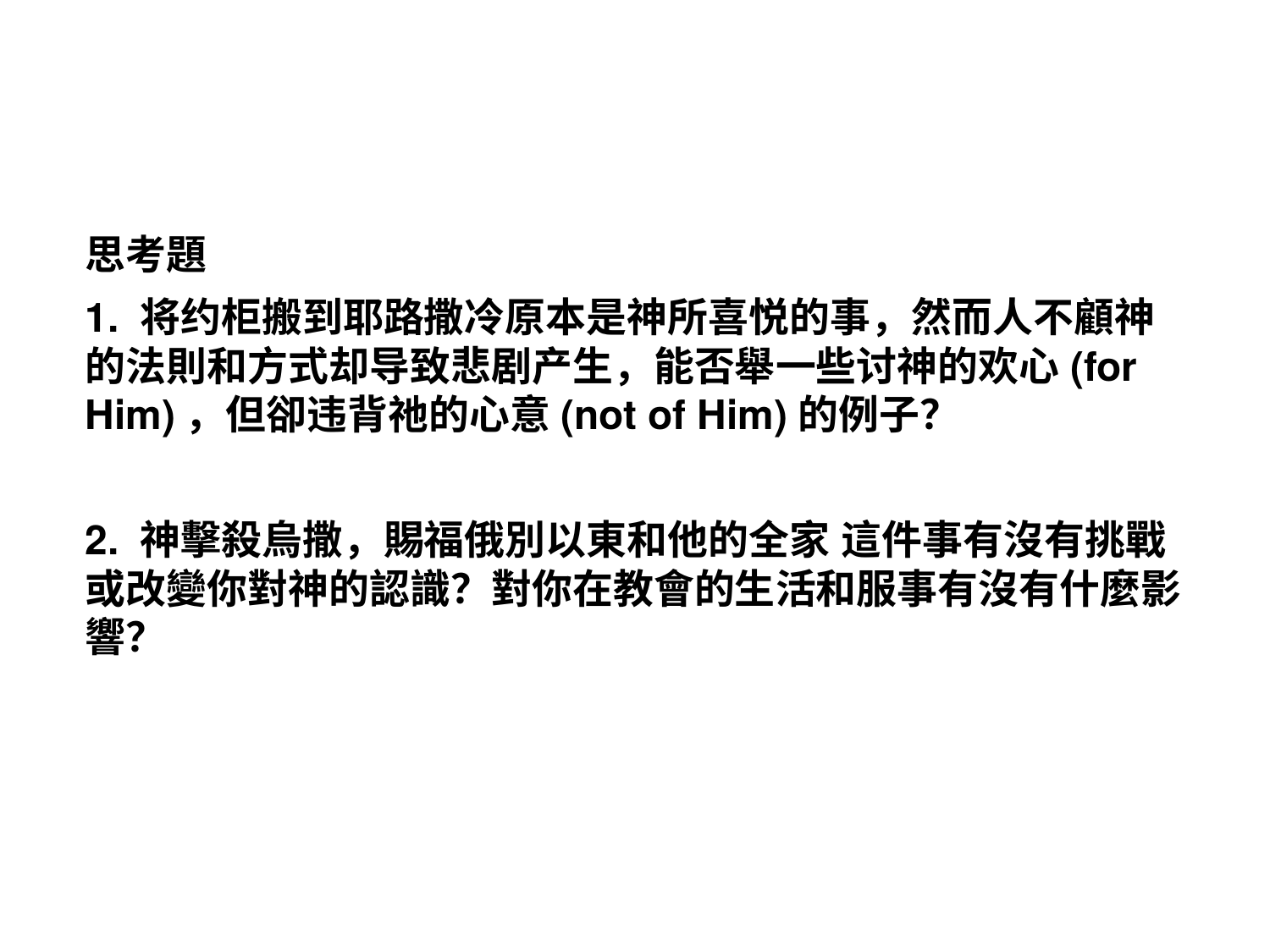

思考題
1. 将约柜搬到耶路撒冷原本是神所喜悦的事，然而人不顧神的法則和方式却导致悲剧产生，能否舉一些讨神的欢心(for Him)，但卻违背祂的心意(not of Him)的例子？

2. 神擊殺烏撒，賜福俄別以東和他的全家 這件事有沒有挑戰或改變你對神的認識？對你在教會的生活和服事有沒有什麼影響？